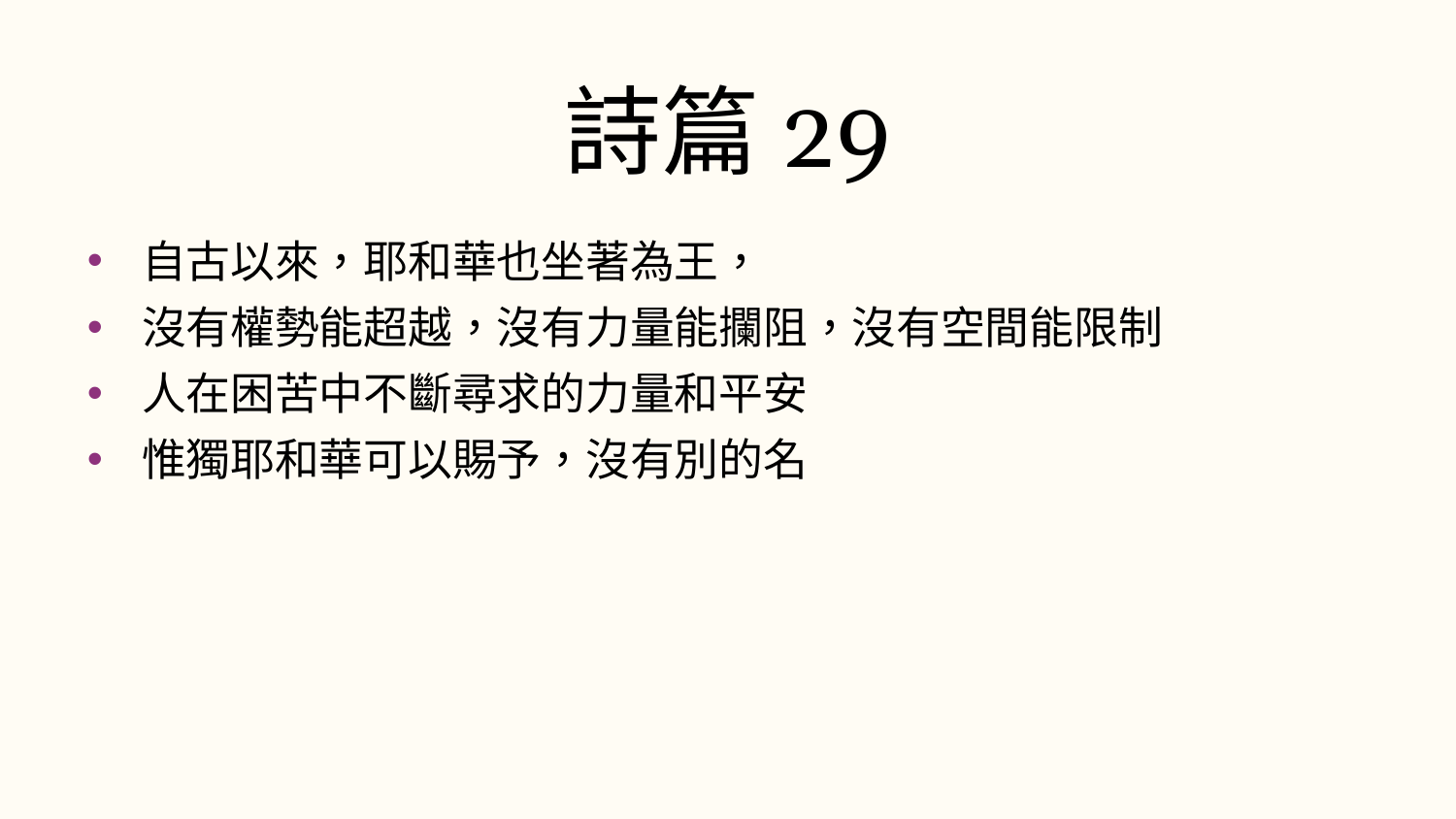

詩篇29
自古以來，耶和華也坐著為王，
沒有權勢能超越，沒有力量能攔阻，沒有空間能限制
人在困苦中不斷尋求的力量和平安
惟獨耶和華可以賜予，沒有別的名